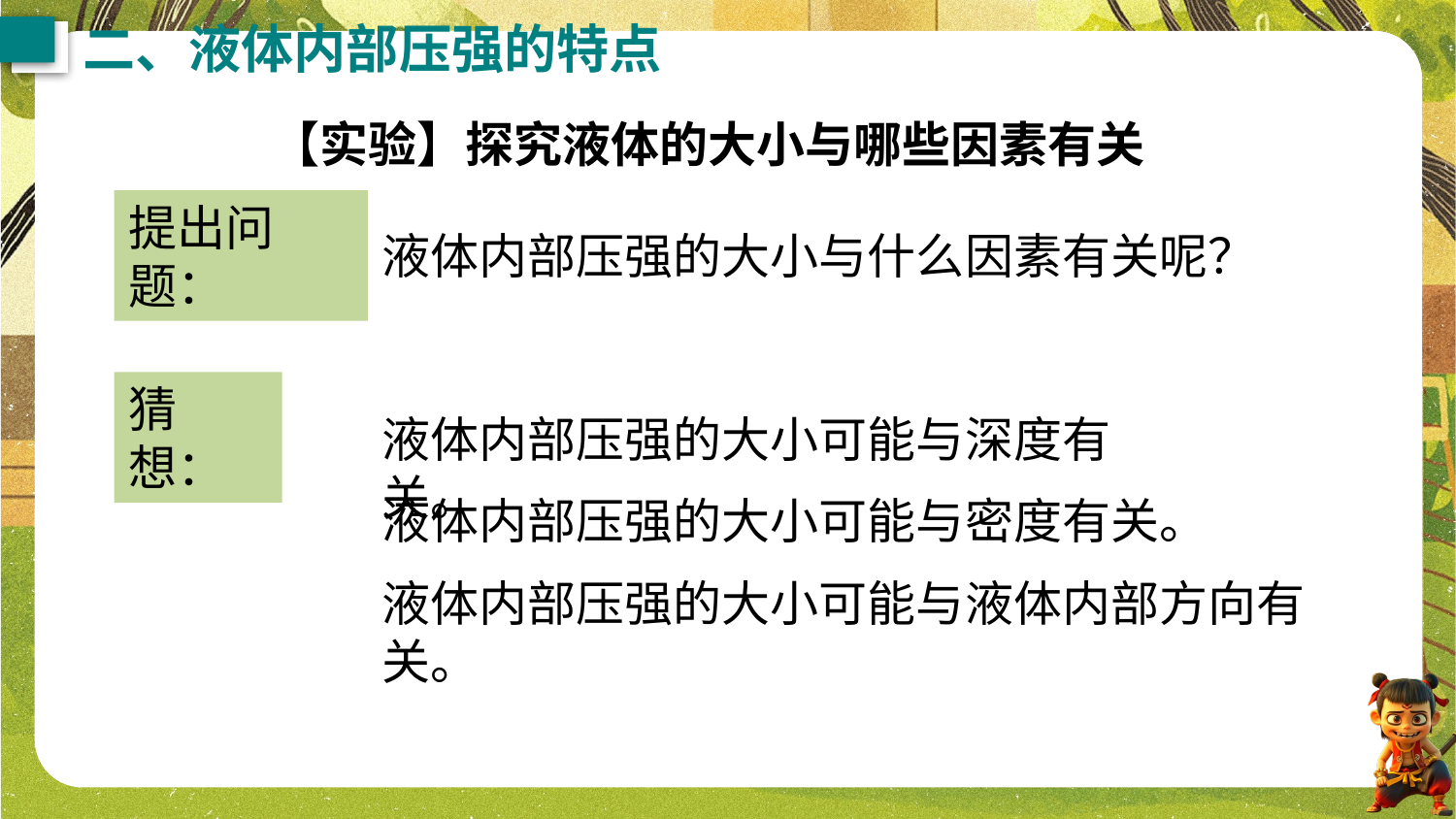

二、液体内部压强的特点

【实验】探究液体的大小与哪些因素有关
提出问题：
液体内部压强的大小与什么因素有关呢？
猜想：
液体内部压强的大小可能与深度有关。
液体内部压强的大小可能与密度有关。
液体内部压强的大小可能与液体内部方向有关。